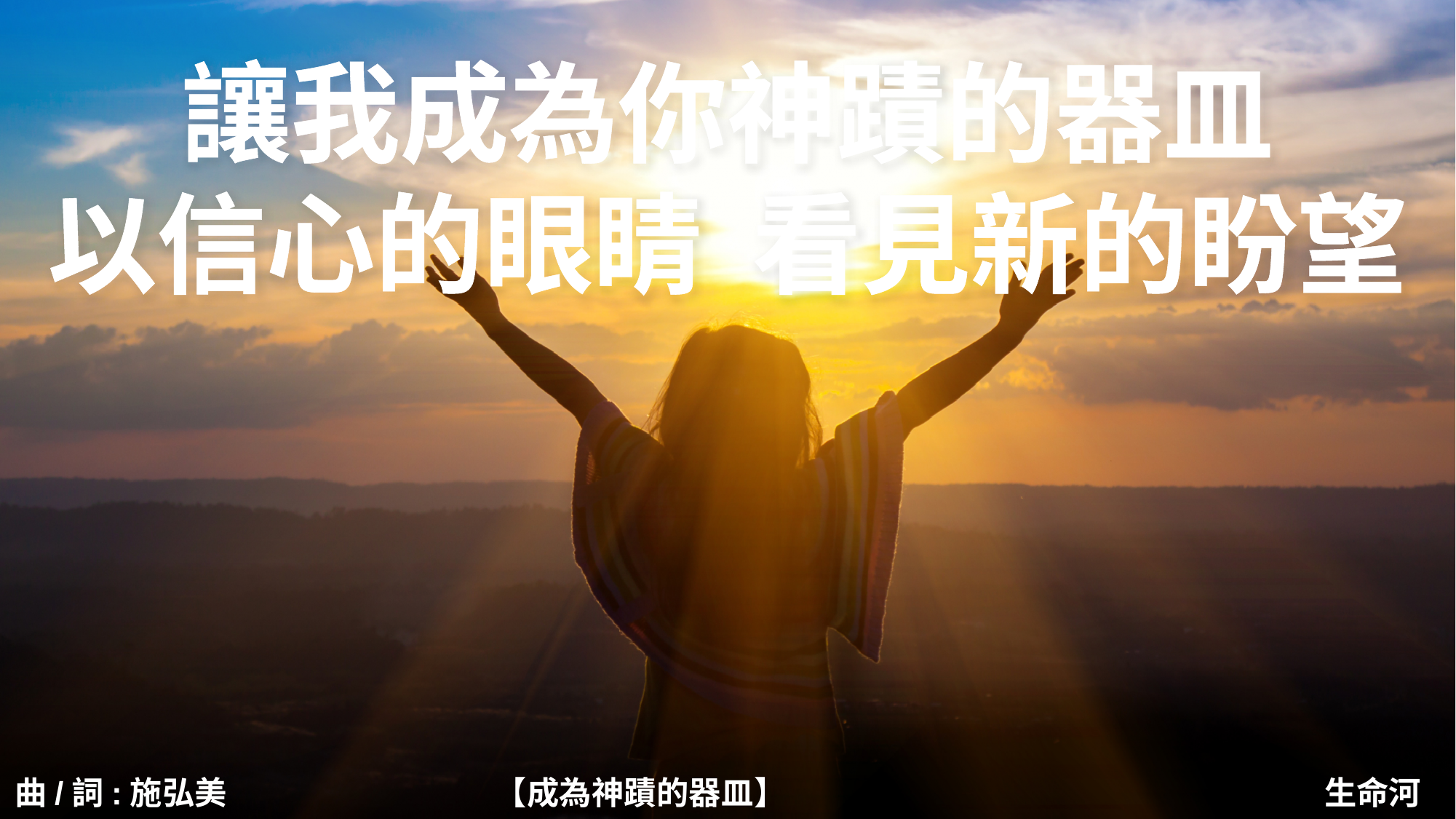

讓我成為你神蹟的器皿
以信心的眼睛  看見新的盼望
曲/詞:施弘美			      【成為神蹟的器皿】				               生命河